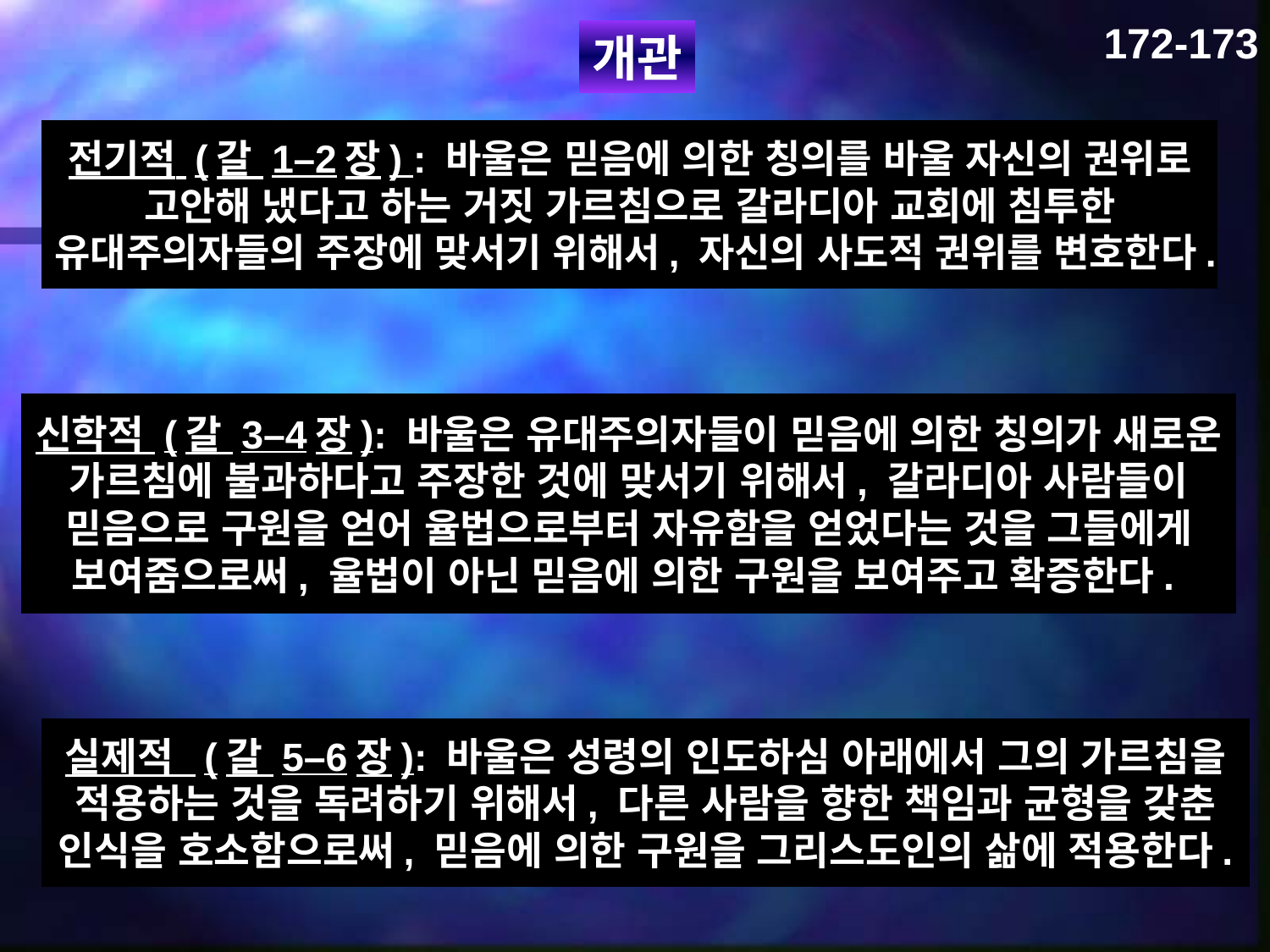

172-173
개관
전기적 (갈 1–2장) : 바울은 믿음에 의한 칭의를 바울 자신의 권위로 고안해 냈다고 하는 거짓 가르침으로 갈라디아 교회에 침투한 유대주의자들의 주장에 맞서기 위해서, 자신의 사도적 권위를 변호한다.
신학적 (갈 3–4장): 바울은 유대주의자들이 믿음에 의한 칭의가 새로운 가르침에 불과하다고 주장한 것에 맞서기 위해서, 갈라디아 사람들이 믿음으로 구원을 얻어 율법으로부터 자유함을 얻었다는 것을 그들에게 보여줌으로써, 율법이 아닌 믿음에 의한 구원을 보여주고 확증한다.
실제적  (갈 5–6장): 바울은 성령의 인도하심 아래에서 그의 가르침을 적용하는 것을 독려하기 위해서, 다른 사람을 향한 책임과 균형을 갖춘 인식을 호소함으로써, 믿음에 의한 구원을 그리스도인의 삶에 적용한다.